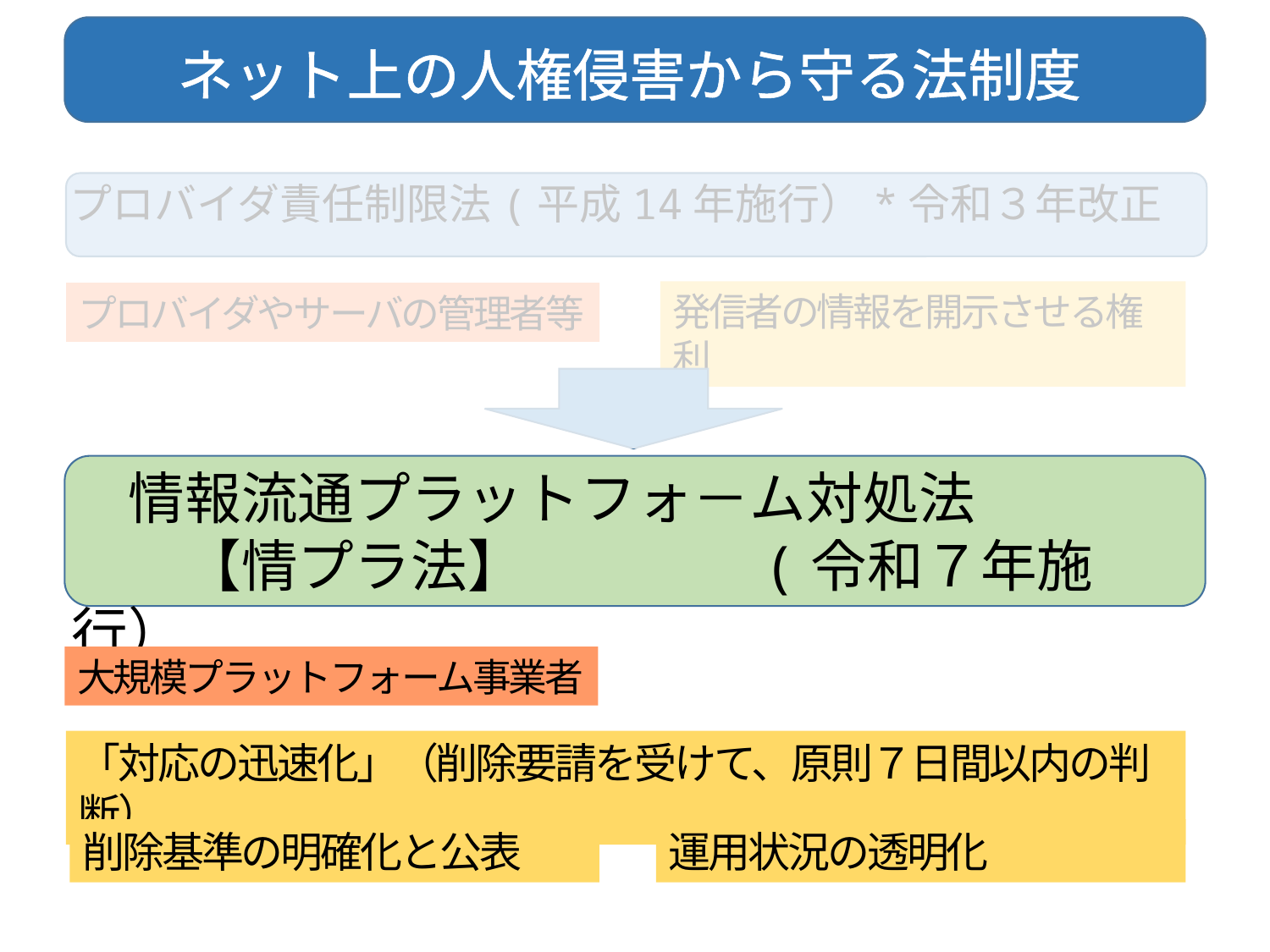

ネット上の人権侵害から守る法制度

プロバイダ責任制限法(平成14年施行）*令和３年改正

発信者の情報を開示させる権利
プロバイダやサーバの管理者等

　情報流通プラットフォ－ム対処法
　　【情プラ法】　　　　(令和７年施行）
大規模プラットフォーム事業者
「対応の迅速化」（削除要請を受けて、原則７日間以内の判断）
削除基準の明確化と公表
運用状況の透明化